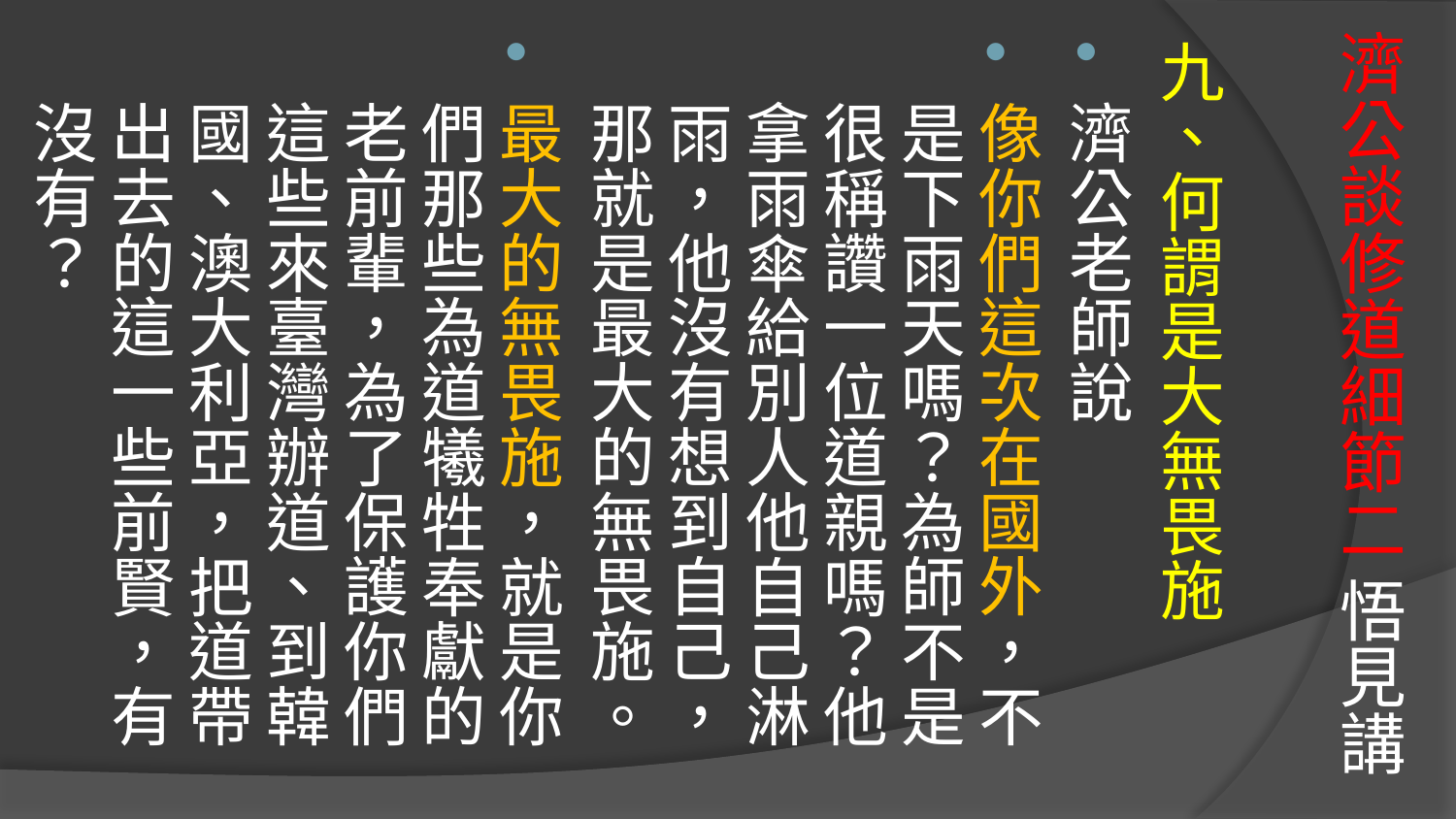

九、何謂是大無畏施
濟公老師說
像你們這次在國外，不是下雨天嗎？為師不是很稱讚一位道親嗎？他拿雨傘給別人他自己淋雨，他沒有想到自己，那就是最大的無畏施。
最大的無畏施，就是你們那些為道犧牲奉獻的老前輩，為了保護你們這些來臺灣辦道、到韓國、澳大利亞，把道帶出去的這一些前賢，有沒有？
# 濟公談修道細節二 悟見講